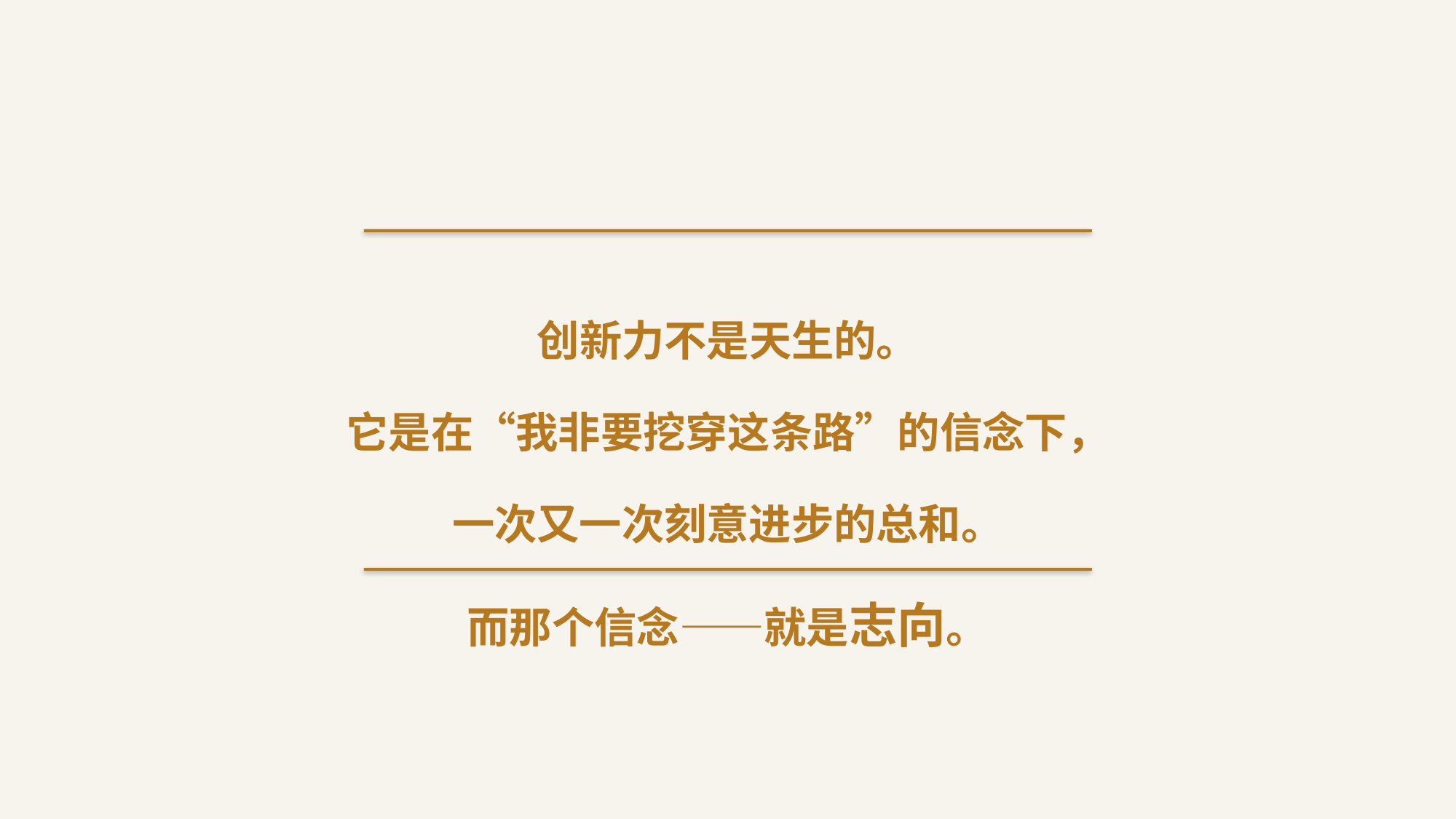

创新力不是天生的。
它是在“我非要挖穿这条路”的信念下，
一次又一次刻意进步的总和。
而那个信念——就是志向。